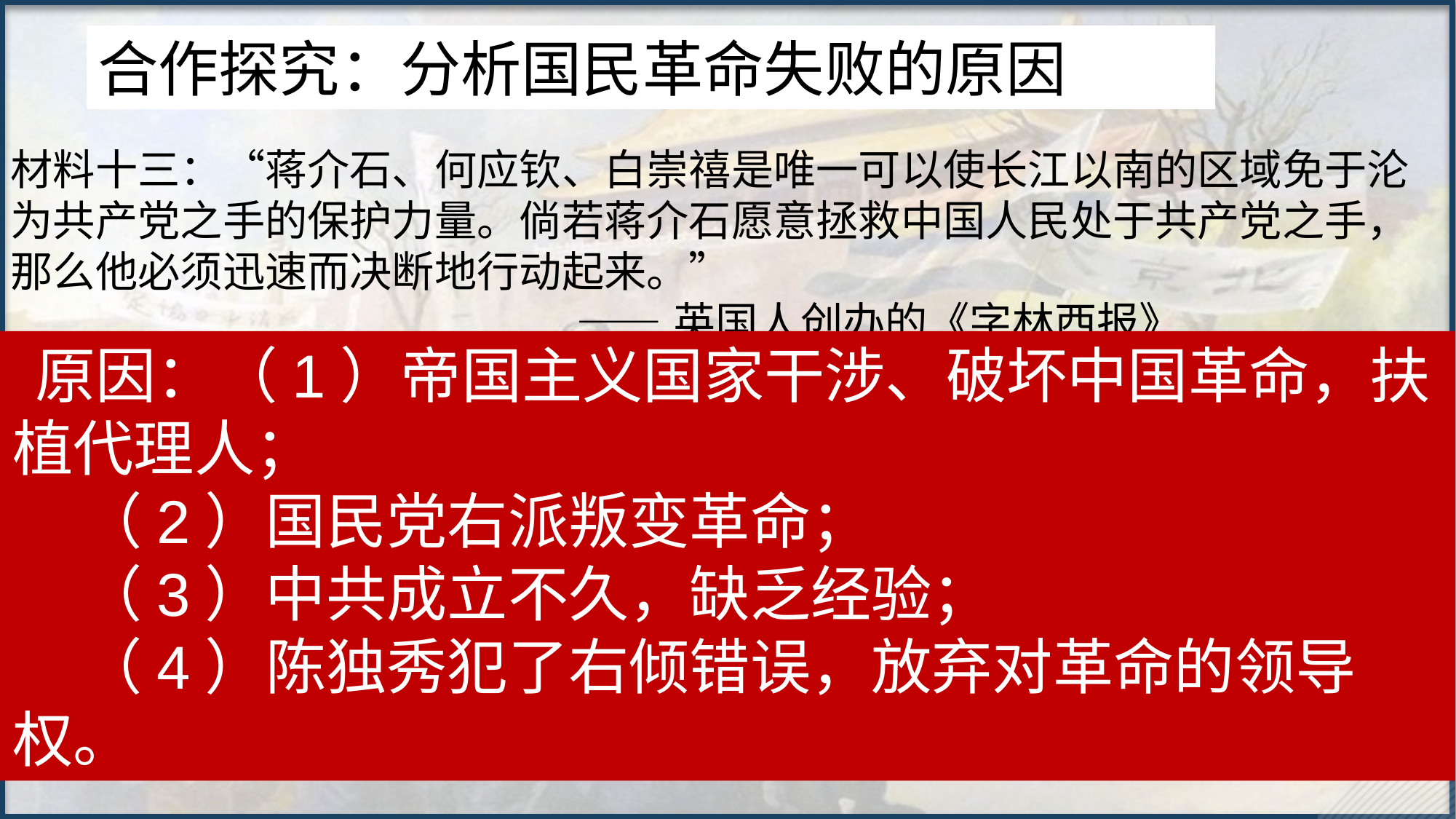

合作探究：分析国民革命失败的原因
材料十三：“蒋介石、何应钦、白崇禧是唯一可以使长江以南的区域免于沦为共产党之手的保护力量。倘若蒋介石愿意拯救中国人民处于共产党之手，那么他必须迅速而决断地行动起来。”
                                                            ——英国人创办的《字林西报》
材料二：国民革命军（蒋介石的反革命军队）是列强各国的好朋友，绝不用武力改变租借的现状，尽管目前的阻碍使我们不能互相了解来共同澄清局面，但我希望可以扫除这些障碍，使中外的关系更为密切和友好。
——蒋介石
材料三：国民党“当然处于国民革命之领导地位”，“工农武装均应服从政府之管理与训练”。
——陈独秀
 原因：（1）帝国主义国家干涉、破坏中国革命，扶植代理人；
    （2）国民党右派叛变革命；
    （3）中共成立不久，缺乏经验；
    （4）陈独秀犯了右倾错误，放弃对革命的领导权。